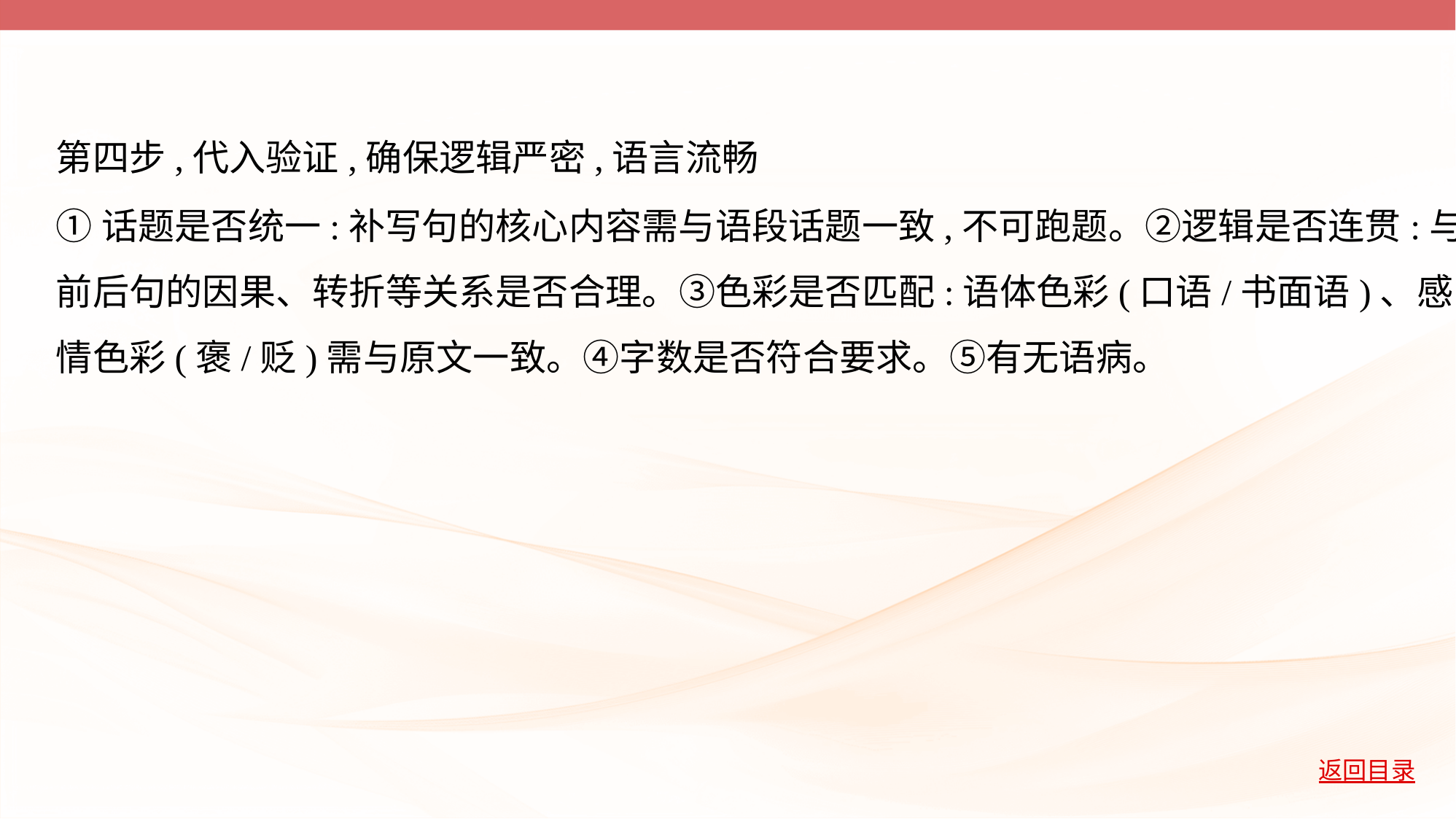

第四步,代入验证,确保逻辑严密,语言流畅
①话题是否统一:补写句的核心内容需与语段话题一致,不可跑题。②逻辑是否连贯:与
前后句的因果、转折等关系是否合理。③色彩是否匹配:语体色彩(口语/书面语)、感
情色彩(褒/贬)需与原文一致。④字数是否符合要求。⑤有无语病。